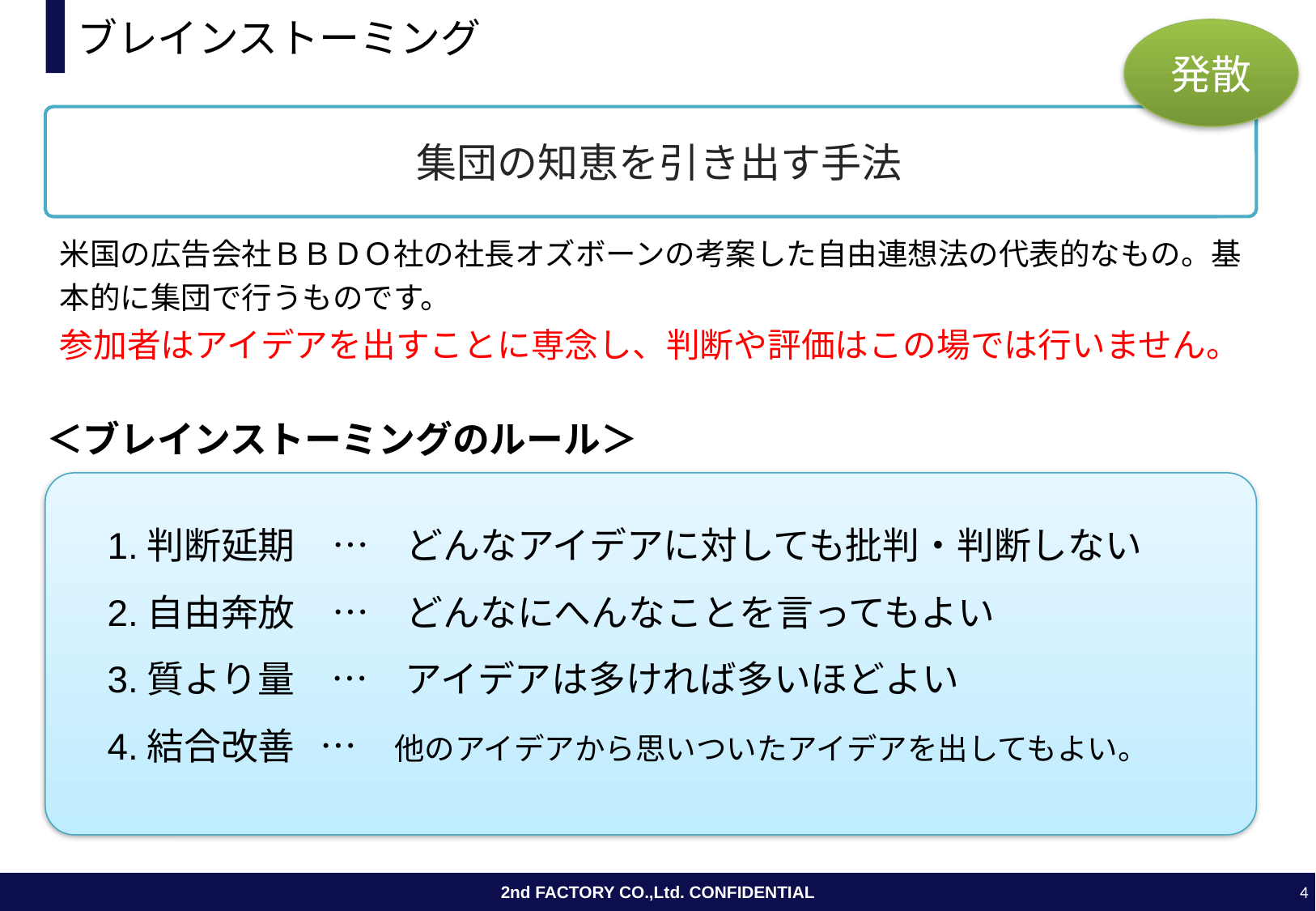

# ブレインストーミング
発散
集団の知恵を引き出す手法
米国の広告会社ＢＢＤＯ社の社長オズボーンの考案した自由連想法の代表的なもの。基本的に集団で行うものです。
参加者はアイデアを出すことに専念し、判断や評価はこの場では行いません。
＜ブレインストーミングのルール＞

1.判断延期　…　どんなアイデアに対しても批判・判断しない
2.自由奔放　…　どんなにへんなことを言ってもよい
3.質より量　…　アイデアは多ければ多いほどよい
4.結合改善   …　他のアイデアから思いついたアイデアを出してもよい。